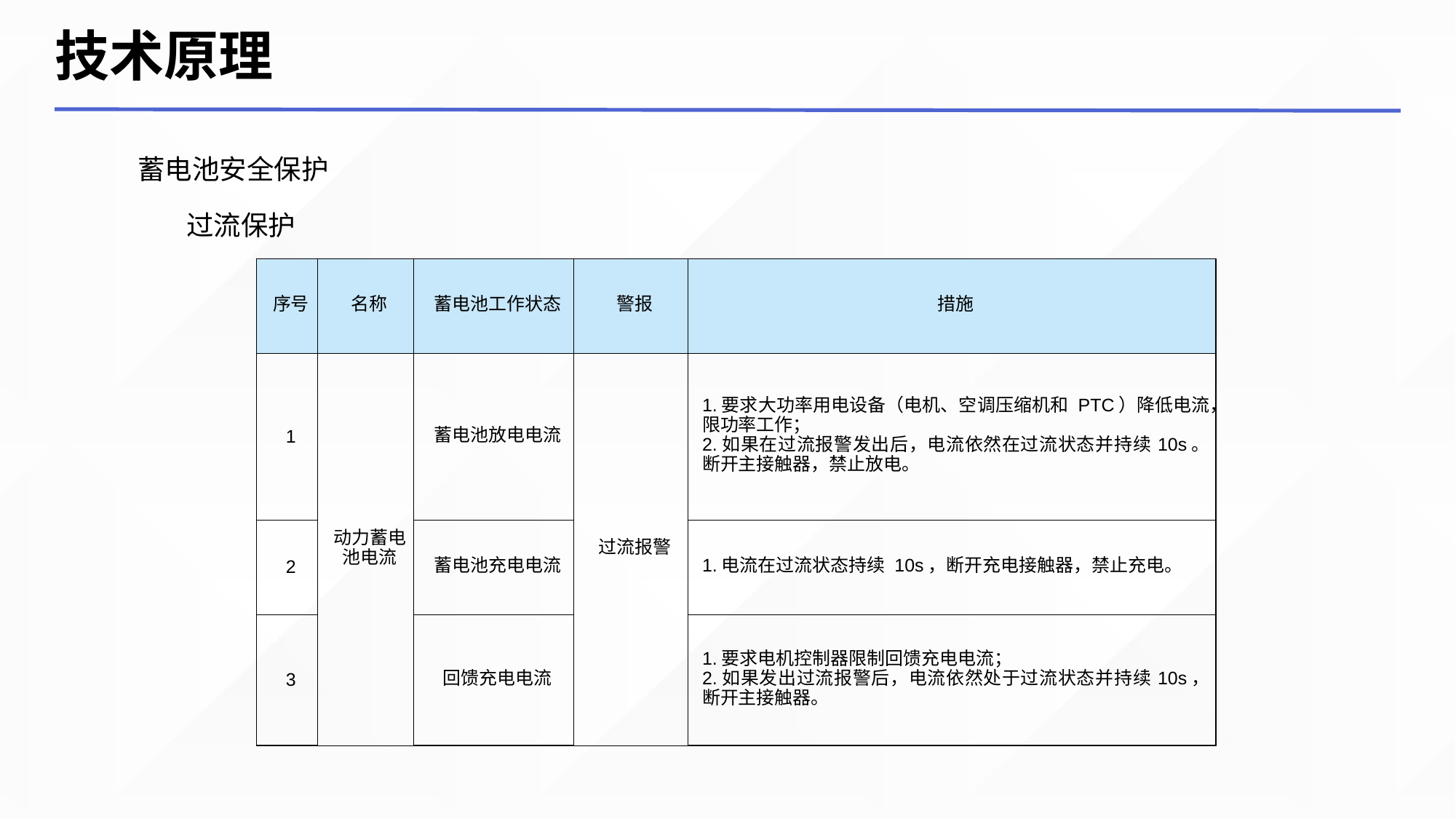

技术原理
蓄电池安全保护
过流保护
| 序号 | 名称 | 蓄电池工作状态 | 警报 | 措施 |
| --- | --- | --- | --- | --- |
| 1 | 动力蓄电池电流 | 蓄电池放电电流 | 过流报警 | 1.要求大功率用电设备（电机、空调压缩机和 PTC）降低电流，限功率工作； 2.如果在过流报警发出后，电流依然在过流状态并持续10s。断开主接触器，禁止放电。 |
| 2 |  | 蓄电池充电电流 |  | 1.电流在过流状态持续 10s，断开充电接触器，禁止充电。 |
| 3 |  | 回馈充电电流 |  | 1.要求电机控制器限制回馈充电电流； 2.如果发出过流报警后，电流依然处于过流状态并持续10s，断开主接触器。 |